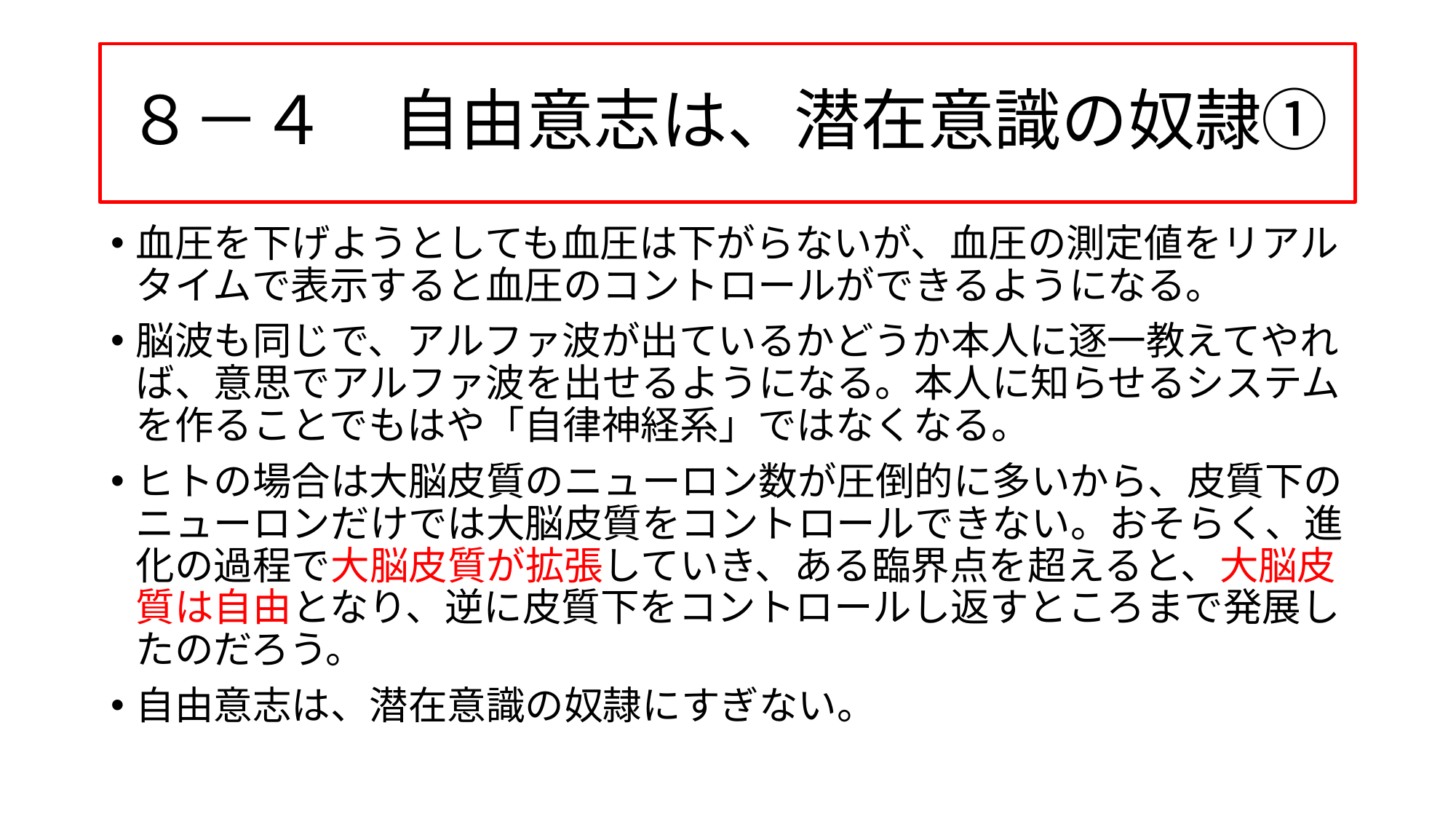

# ８－４　自由意志は、潜在意識の奴隷①
血圧を下げようとしても血圧は下がらないが、血圧の測定値をリアルタイムで表示すると血圧のコントロールができるようになる。
脳波も同じで、アルファ波が出ているかどうか本人に逐一教えてやれば、意思でアルファ波を出せるようになる。本人に知らせるシステムを作ることでもはや「自律神経系」ではなくなる。
ヒトの場合は大脳皮質のニューロン数が圧倒的に多いから、皮質下のニューロンだけでは大脳皮質をコントロールできない。おそらく、進化の過程で大脳皮質が拡張していき、ある臨界点を超えると、大脳皮質は自由となり、逆に皮質下をコントロールし返すところまで発展したのだろう。
自由意志は、潜在意識の奴隷にすぎない。